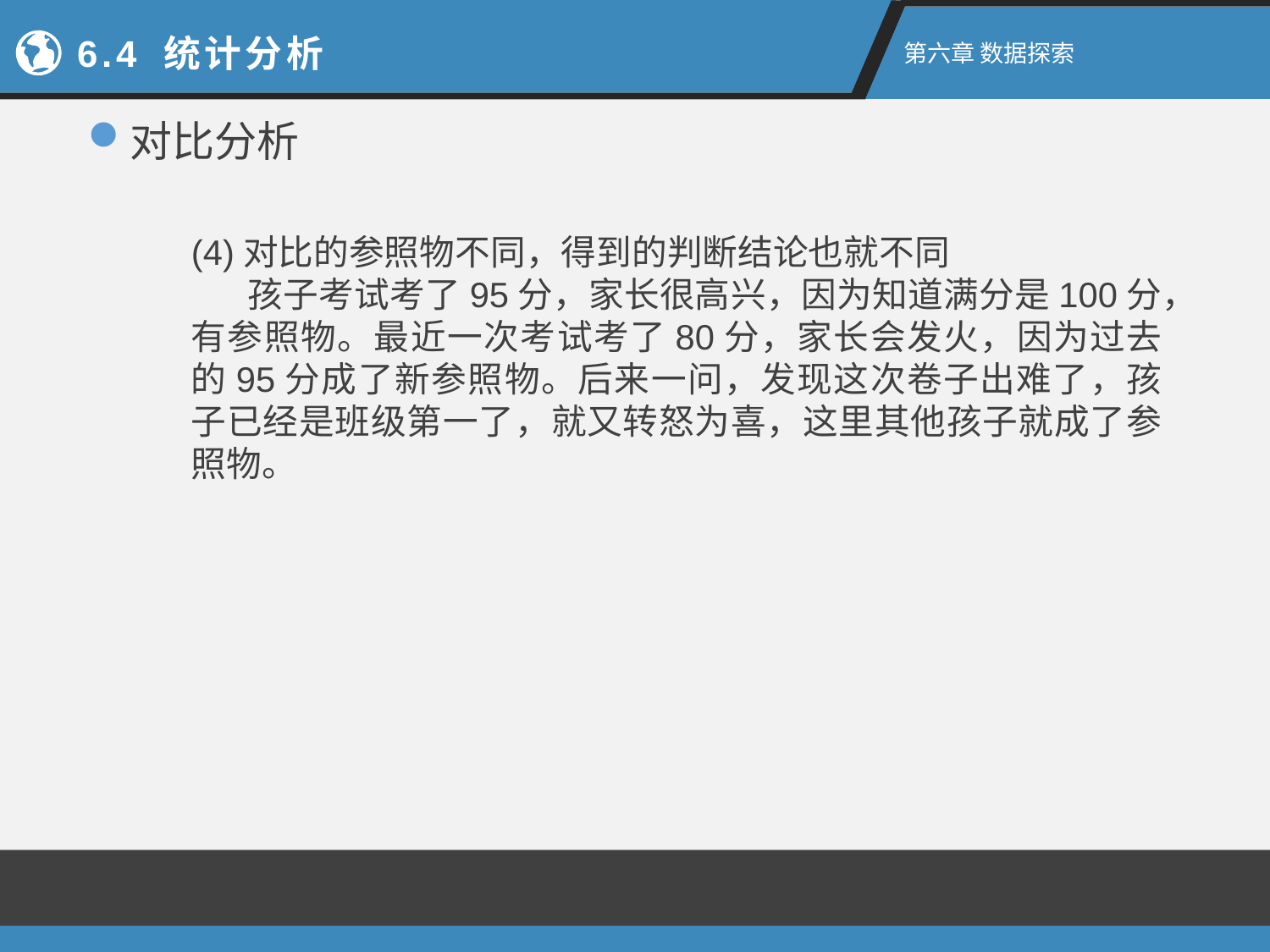

6.4 统计分析

第六章 数据探索
对比分析
(4)对比的参照物不同，得到的判断结论也就不同
      孩子考试考了95分，家长很高兴，因为知道满分是100分，有参照物。最近一次考试考了80分，家长会发火，因为过去的95分成了新参照物。后来一问，发现这次卷子出难了，孩子已经是班级第一了，就又转怒为喜，这里其他孩子就成了参照物。